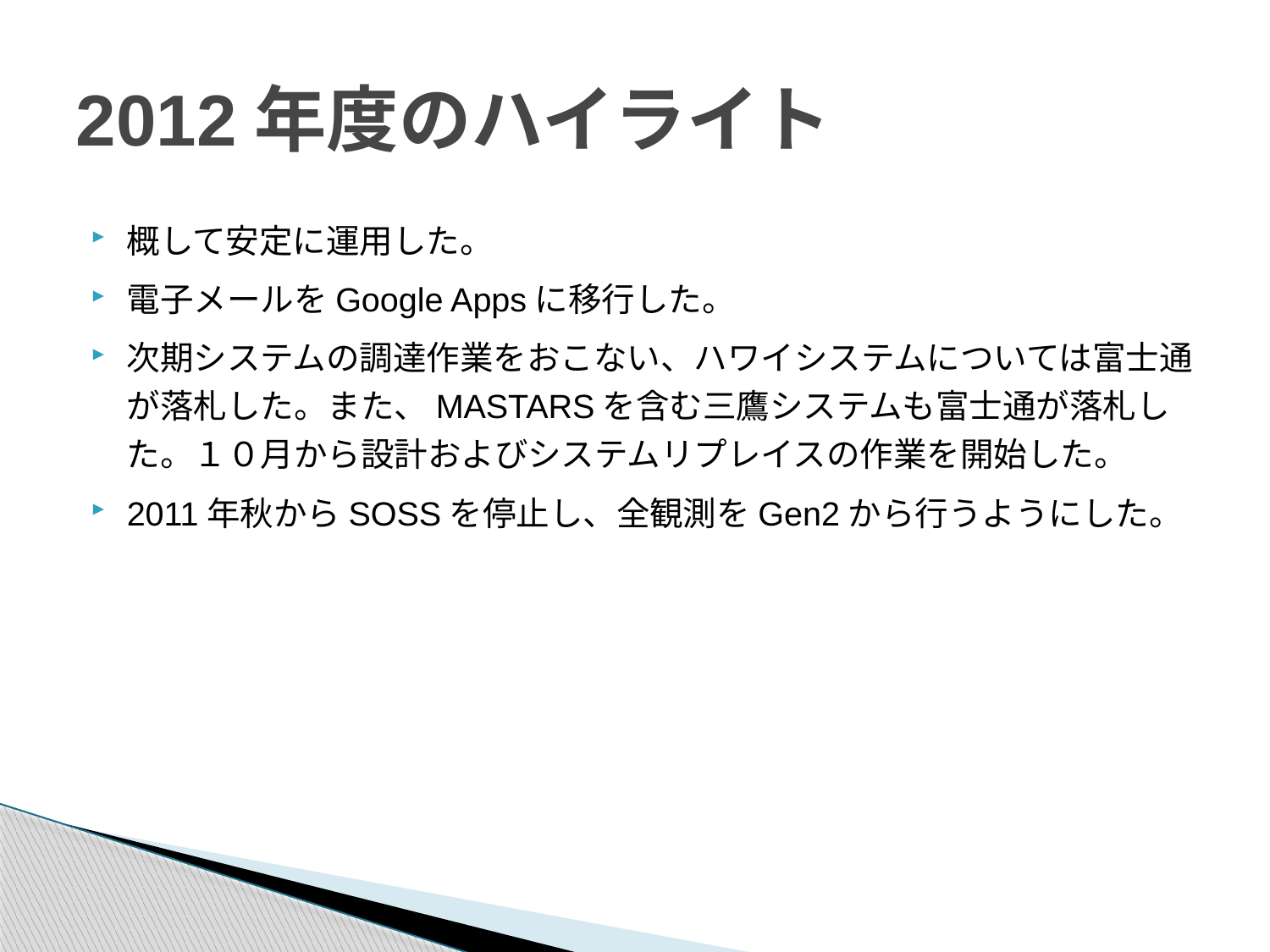

# 2012年度のハイライト
概して安定に運用した。
電子メールをGoogle Appsに移行した。
次期システムの調達作業をおこない、ハワイシステムについては富士通が落札した。また、MASTARSを含む三鷹システムも富士通が落札した。１０月から設計およびシステムリプレイスの作業を開始した。
2011年秋からSOSSを停止し、全観測をGen2から行うようにした。